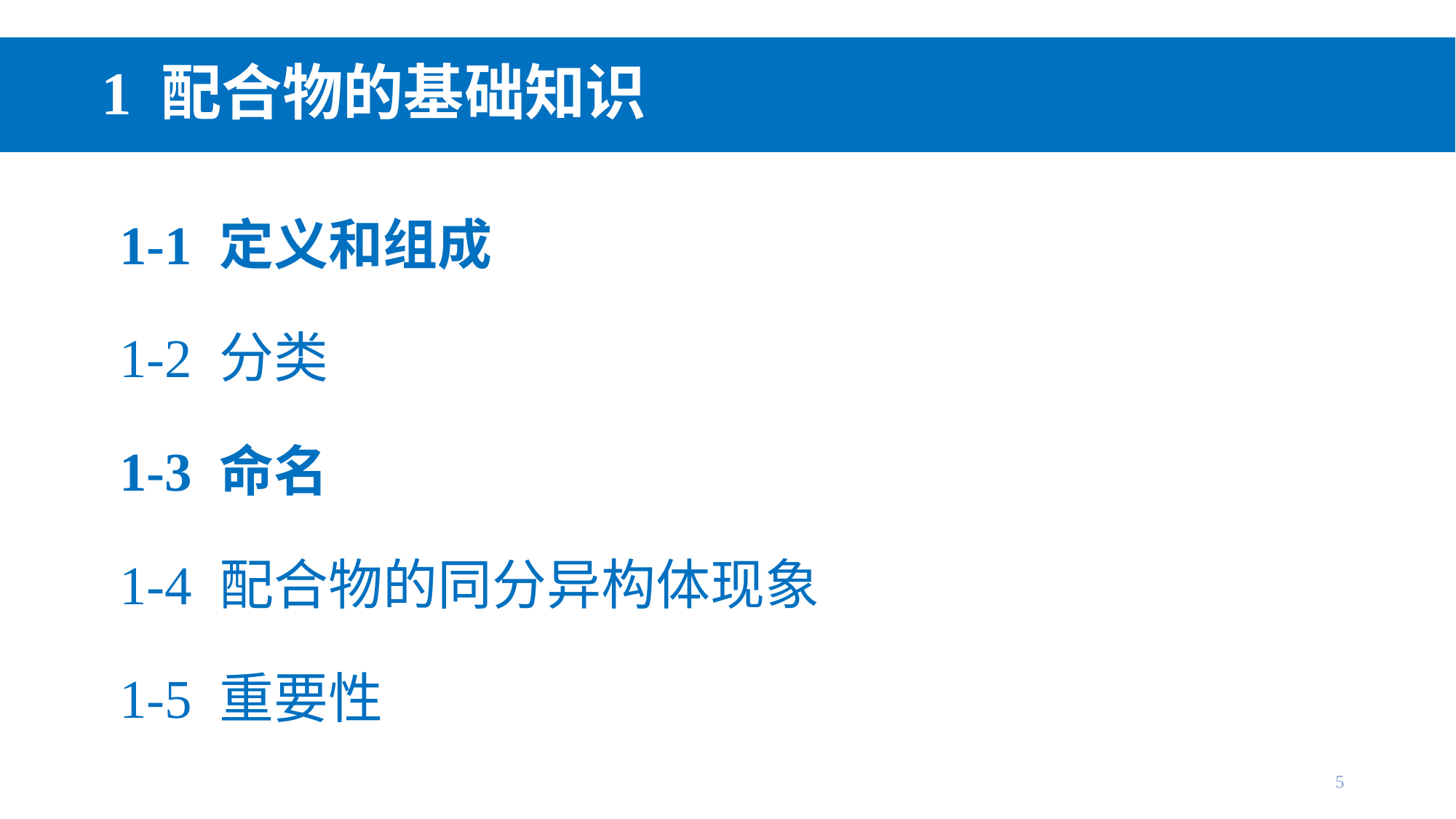

# 1 配合物的基础知识的概念
1-1 定义和组成
1-2 分类
1-3 命名
1-4 配合物的同分异构体现象
1-5 重要性

5